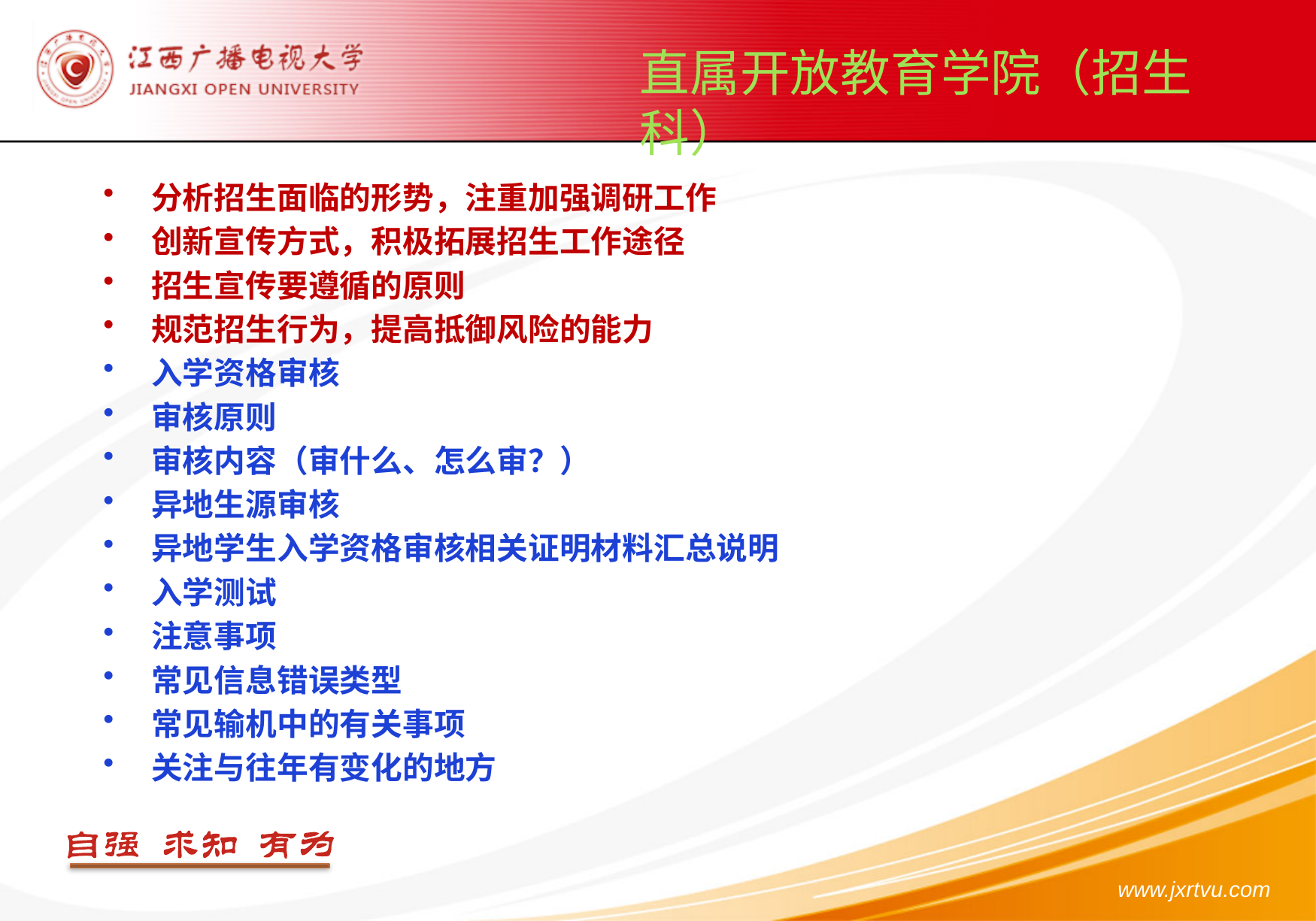

直属开放教育学院（招生科）
分析招生面临的形势，注重加强调研工作
创新宣传方式，积极拓展招生工作途径
招生宣传要遵循的原则
规范招生行为，提高抵御风险的能力
入学资格审核
审核原则
审核内容（审什么、怎么审？）
异地生源审核
异地学生入学资格审核相关证明材料汇总说明
入学测试
注意事项
常见信息错误类型
常见输机中的有关事项
关注与往年有变化的地方